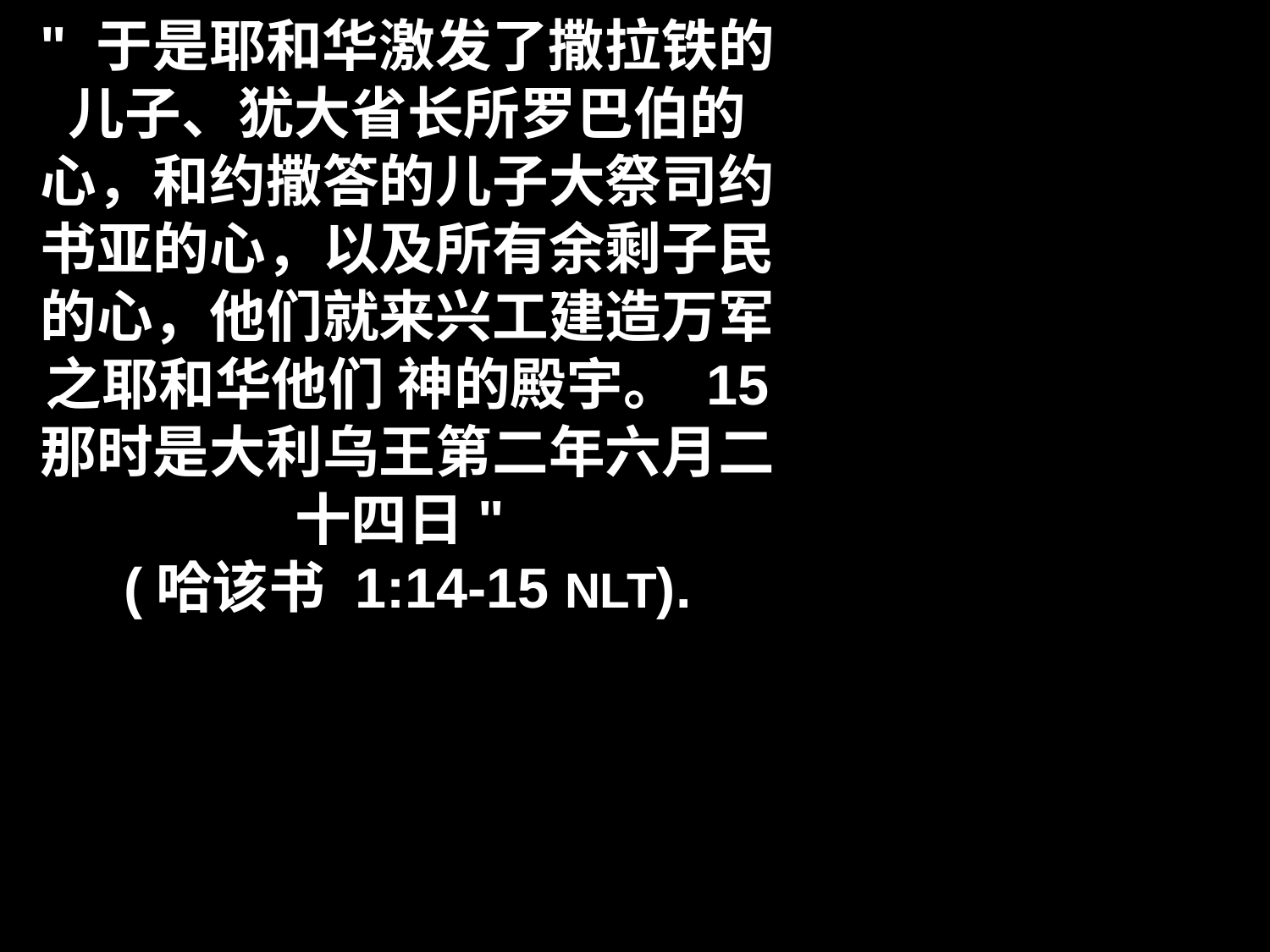

# " 于是耶和华激发了撒拉铁的儿子、犹大省长所罗巴伯的心，和约撒答的儿子大祭司约书亚的心，以及所有余剩子民的心，他们就来兴工建造万军之耶和华他们 神的殿宇。 15 那时是大利乌王第二年六月二十四日" (哈该书 1:14-15 NLT).